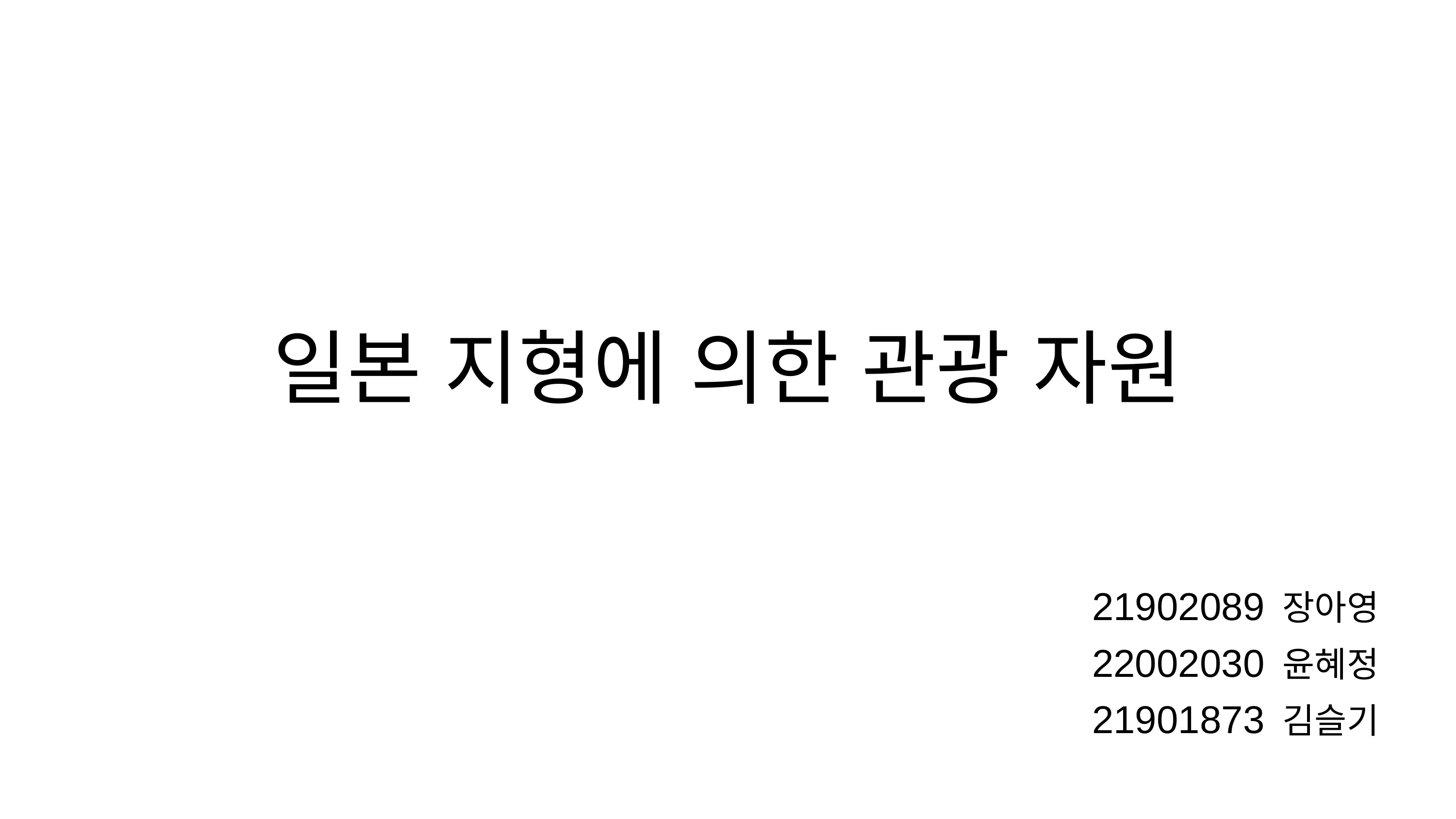

# 일본 지형에 의한 관광 자원

21902089 장아영
22002030 윤혜정
21901873 김슬기